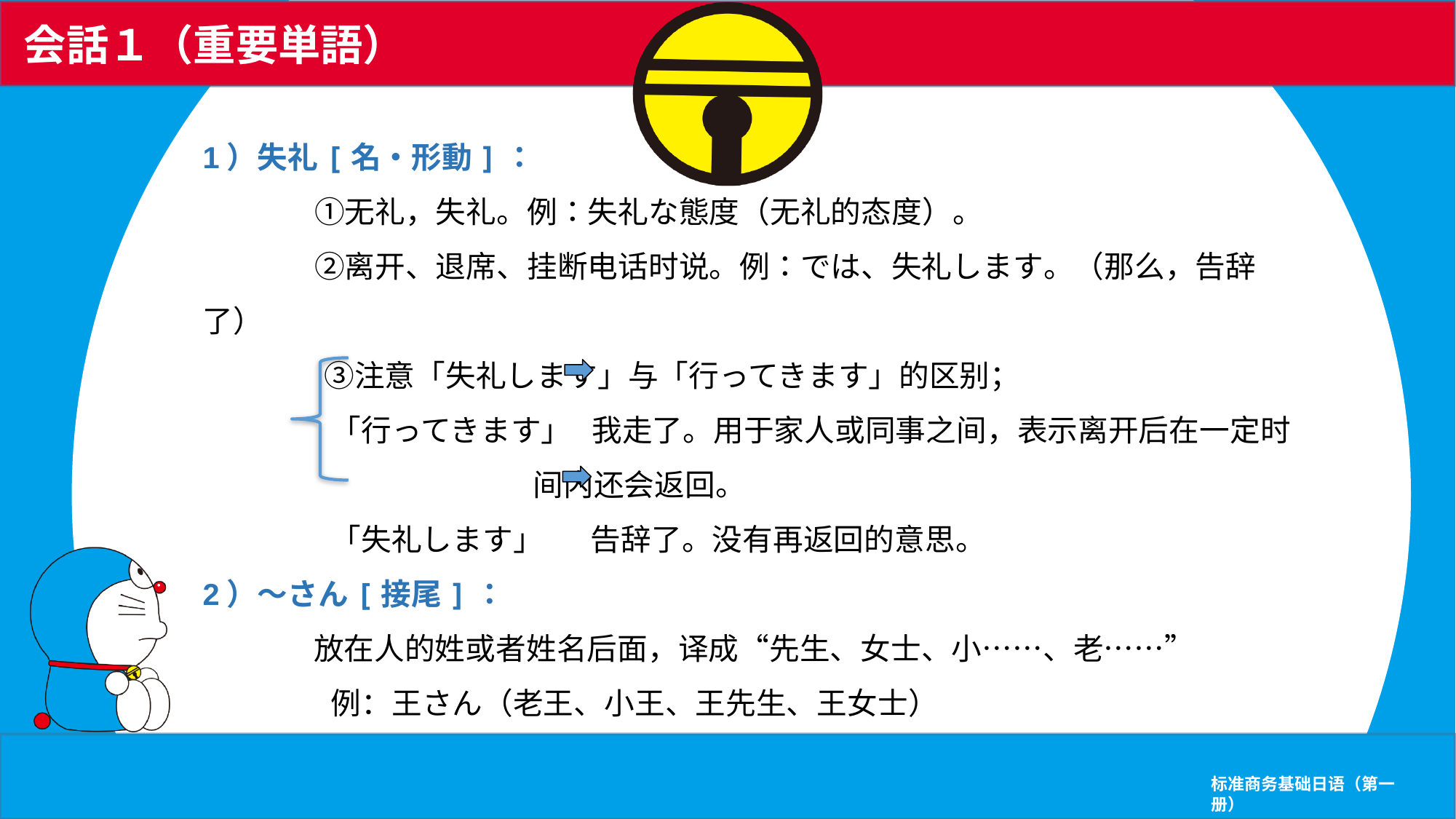

会話１（重要単語）
1）失礼[名・形動]：
         　  ①无礼，失礼。例：失礼な態度（无礼的态度）。
         　  ②离开、退席、挂断电话时说。例：では、失礼します。（那么，告辞了）
　　　　③注意「失礼します」与「行ってきます」的区别；
　　　　 「行ってきます」   我走了。用于家人或同事之间，表示离开后在一定时
                                                间内还会返回。
　　　　 「失礼します」       告辞了。没有再返回的意思。
2）～さん[接尾]：
               放在人的姓或者姓名后面，译成“先生、女士、小……、老……”
　　　　 例：王さん（老王、小王、王先生、王女士）
老鼠
铁板烧
大雄

标准商务基础日语（第一册）